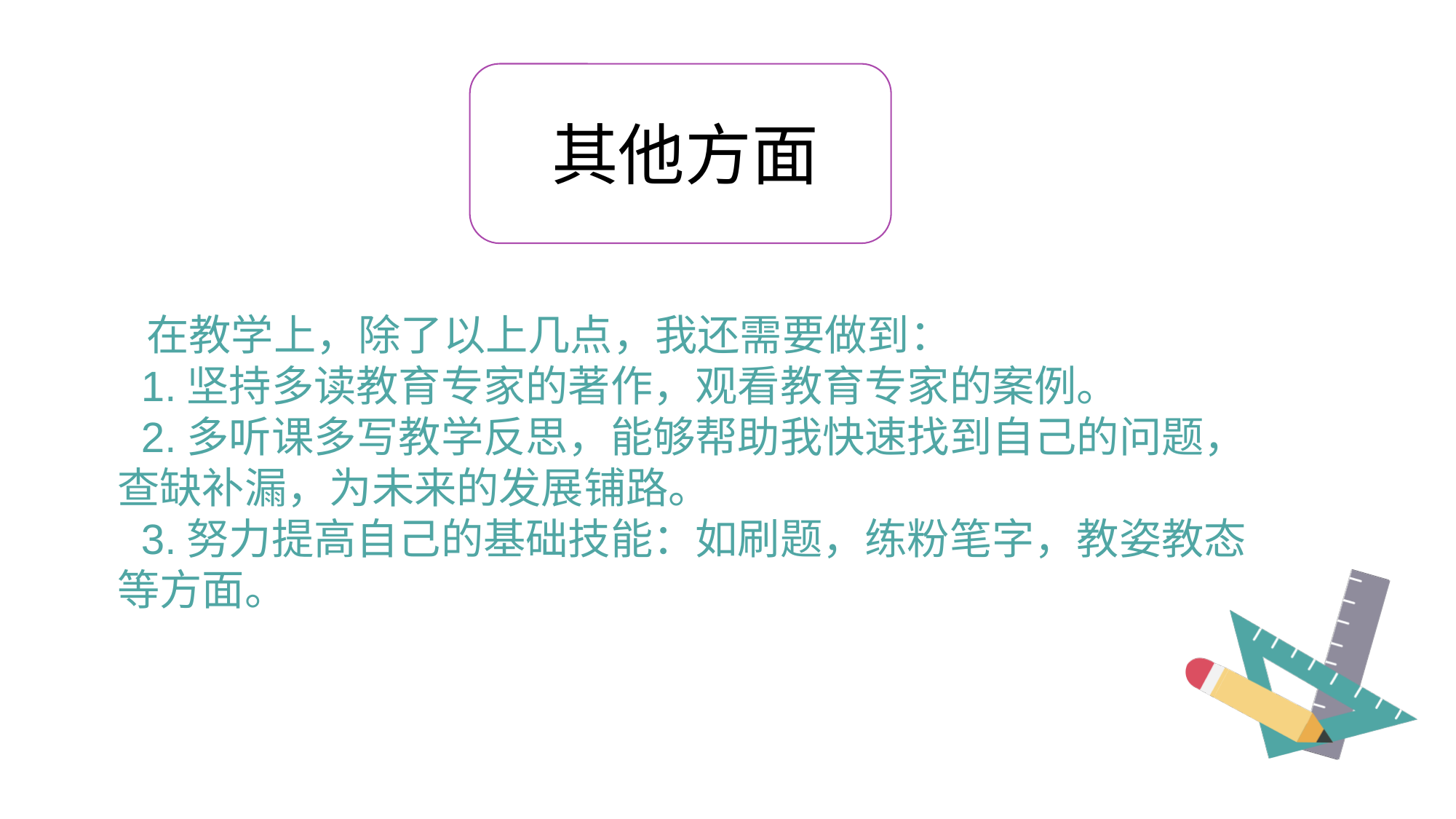

其他方面
  在教学上，除了以上几点，我还需要做到：
  1.坚持多读教育专家的著作，观看教育专家的案例。
  2.多听课多写教学反思，能够帮助我快速找到自己的问题，查缺补漏，为未来的发展铺路。
  3.努力提高自己的基础技能：如刷题，练粉笔字，教姿教态等方面。